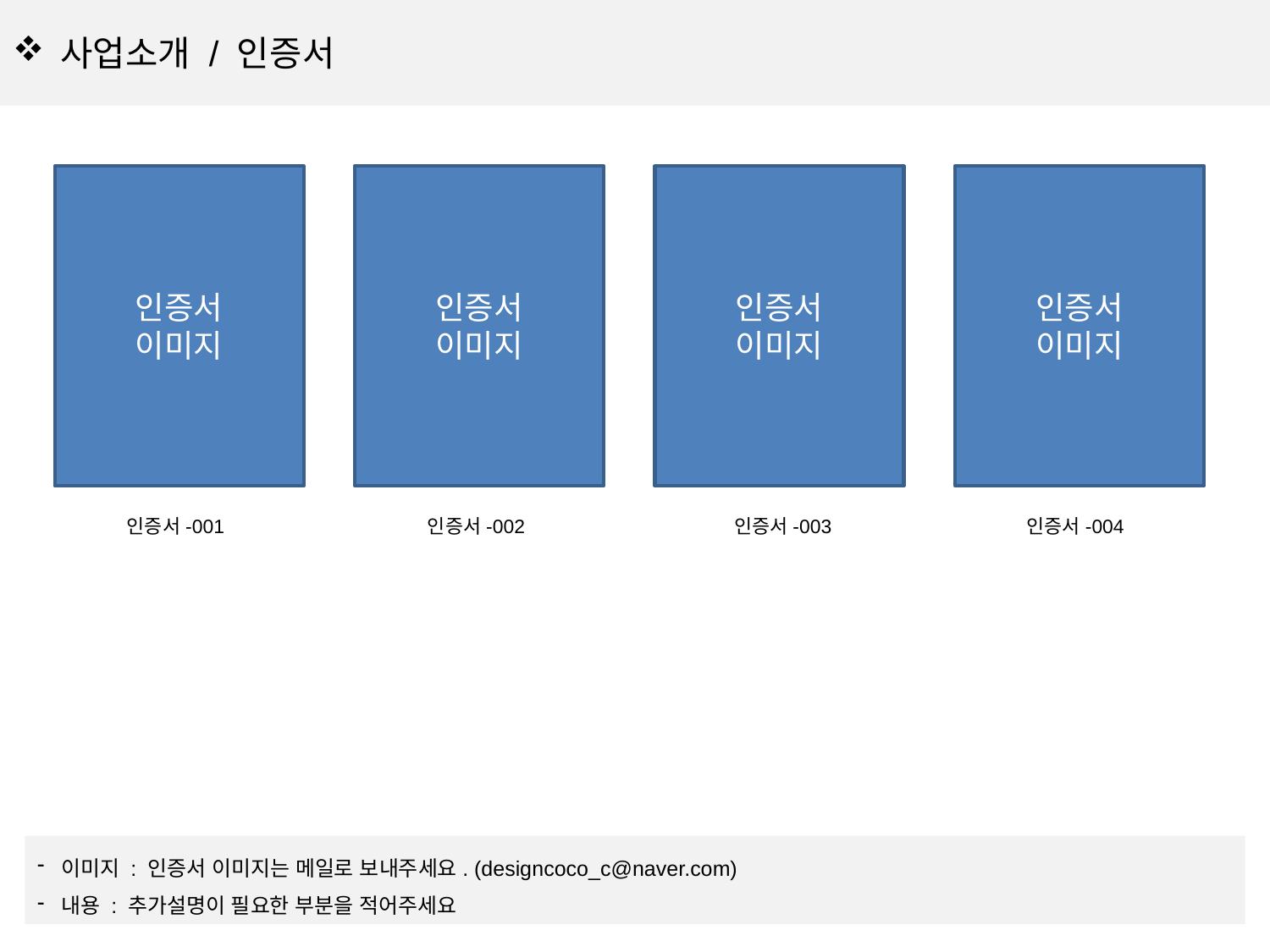

사업소개 / 인증서
인증서
이미지
인증서
이미지
인증서
이미지
인증서
이미지
인증서-001
인증서-002
인증서-003
인증서-004
이미지 : 인증서 이미지는 메일로 보내주세요. (designcoco_c@naver.com)
내용 : 추가설명이 필요한 부분을 적어주세요